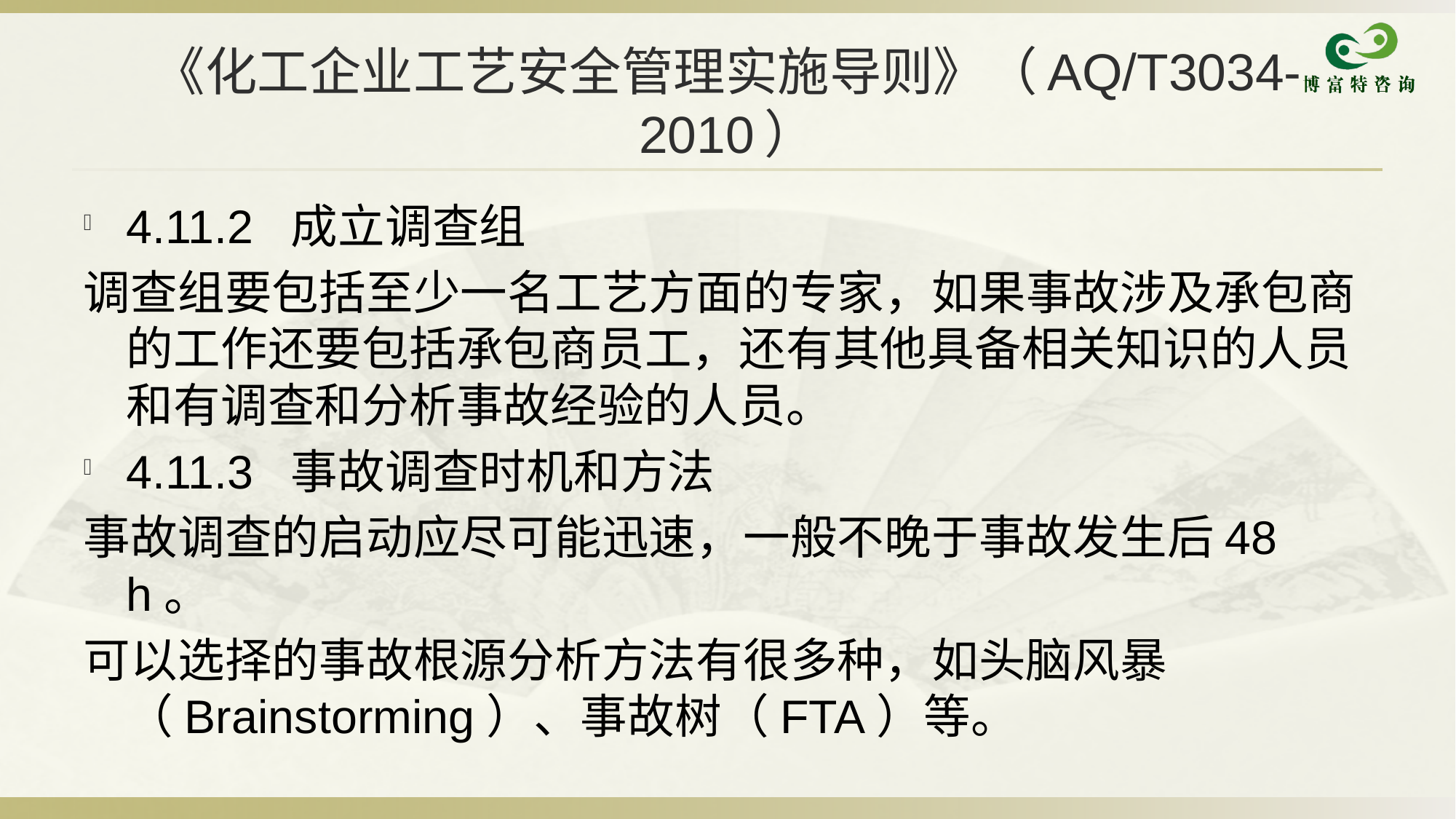

# 《化工企业工艺安全管理实施导则》（AQ/T3034-2010）
4.11.2  成立调查组
调查组要包括至少一名工艺方面的专家，如果事故涉及承包商的工作还要包括承包商员工，还有其他具备相关知识的人员和有调查和分析事故经验的人员。
4.11.3  事故调查时机和方法
事故调查的启动应尽可能迅速，一般不晚于事故发生后48 h。
可以选择的事故根源分析方法有很多种，如头脑风暴（Brainstorming）、事故树（FTA）等。